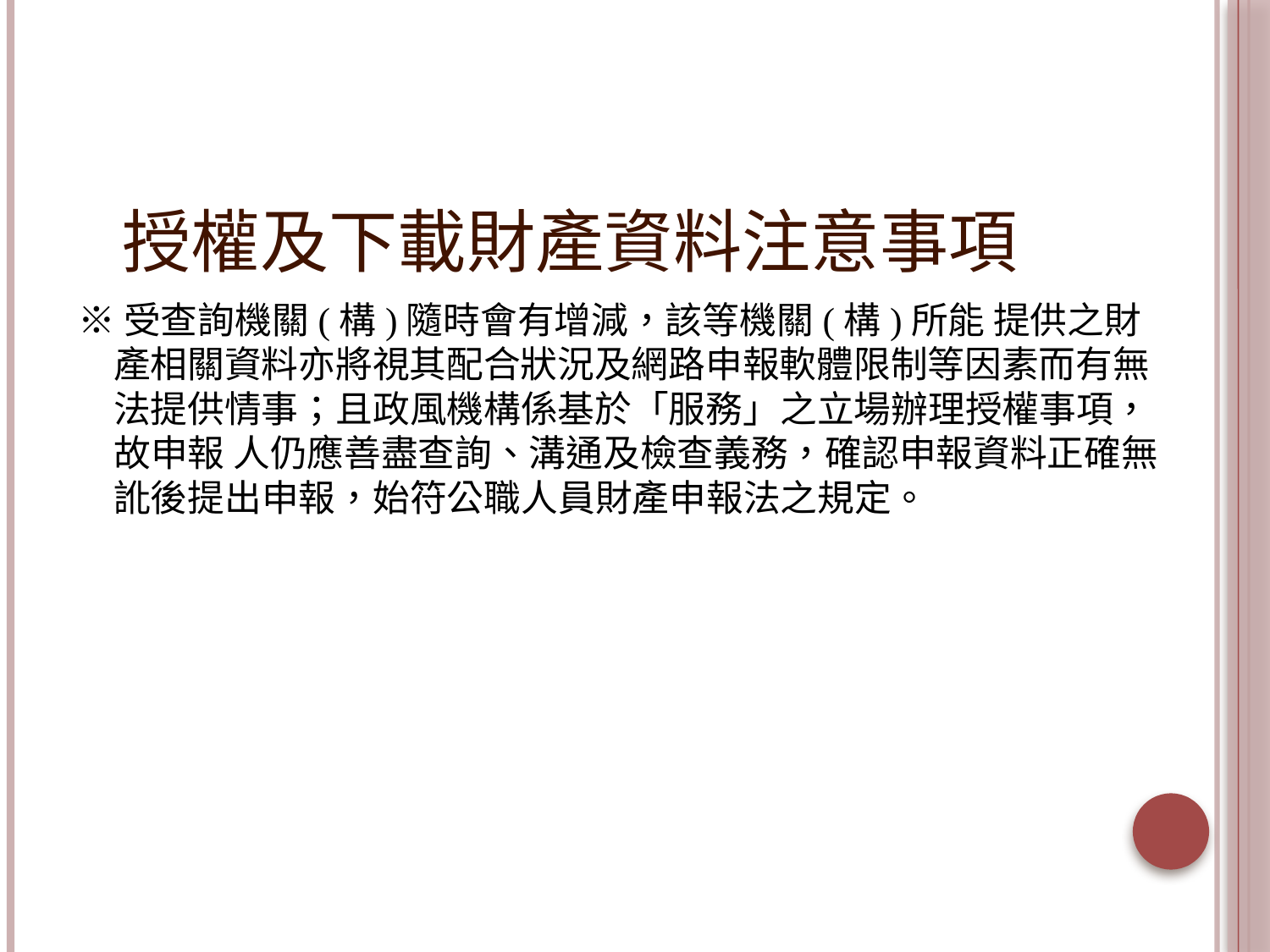

授權及下載財產資料注意事項
※受查詢機關(構)隨時會有增減，該等機關(構)所能 提供之財產相關資料亦將視其配合狀況及網路申報軟體限制等因素而有無法提供情事；且政風機構係基於「服務」之立場辦理授權事項，故申報 人仍應善盡查詢、溝通及檢查義務，確認申報資料正確無訛後提出申報，始符公職人員財產申報法之規定。